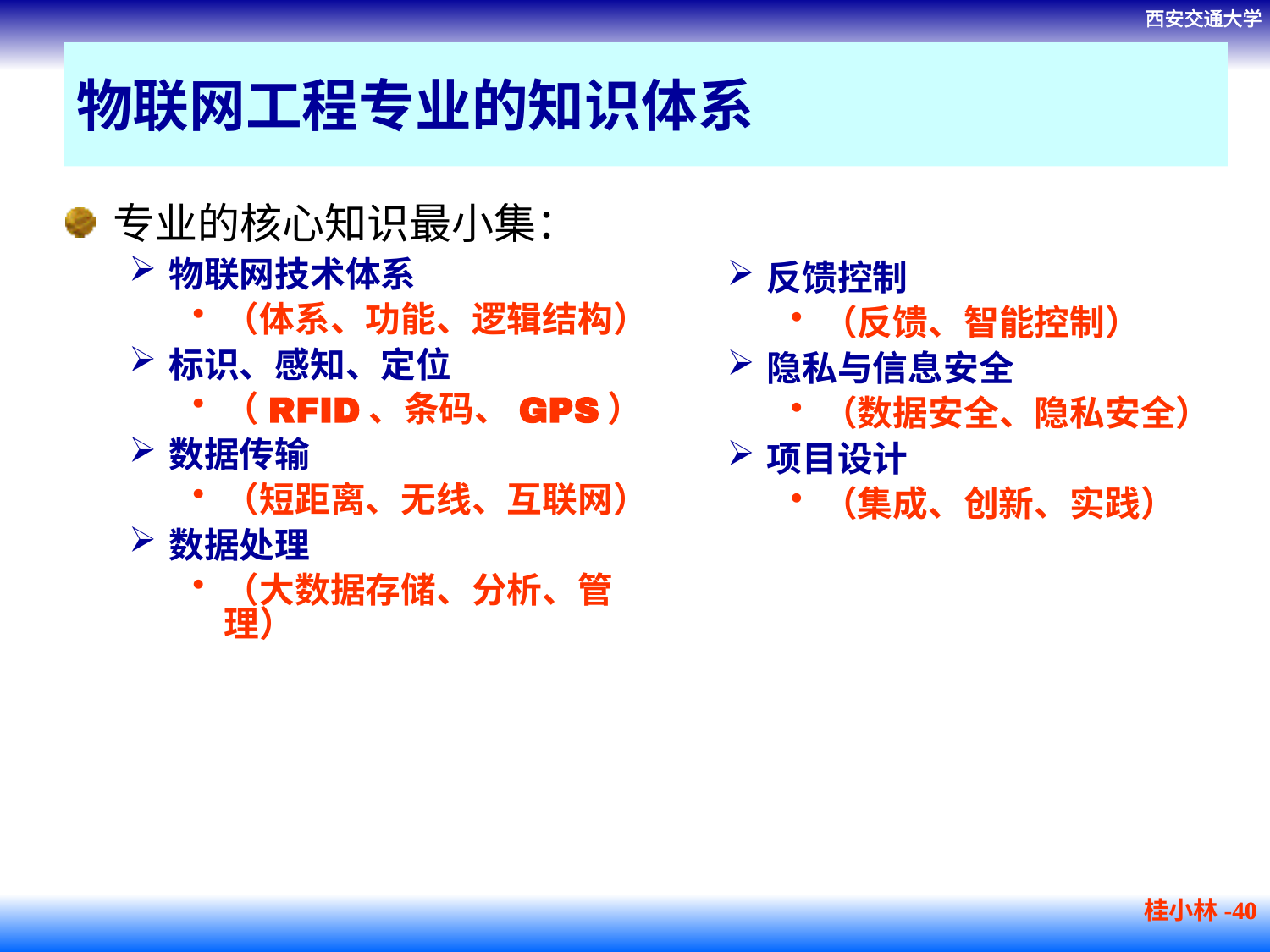

# 物联网工程专业的知识体系
专业的核心知识最小集：
物联网技术体系
（体系、功能、逻辑结构）
标识、感知、定位
（RFID、条码、GPS）
数据传输
（短距离、无线、互联网）
数据处理
（大数据存储、分析、管理）
反馈控制
（反馈、智能控制）
隐私与信息安全
（数据安全、隐私安全）
项目设计
（集成、创新、实践）

桂小林-40
40